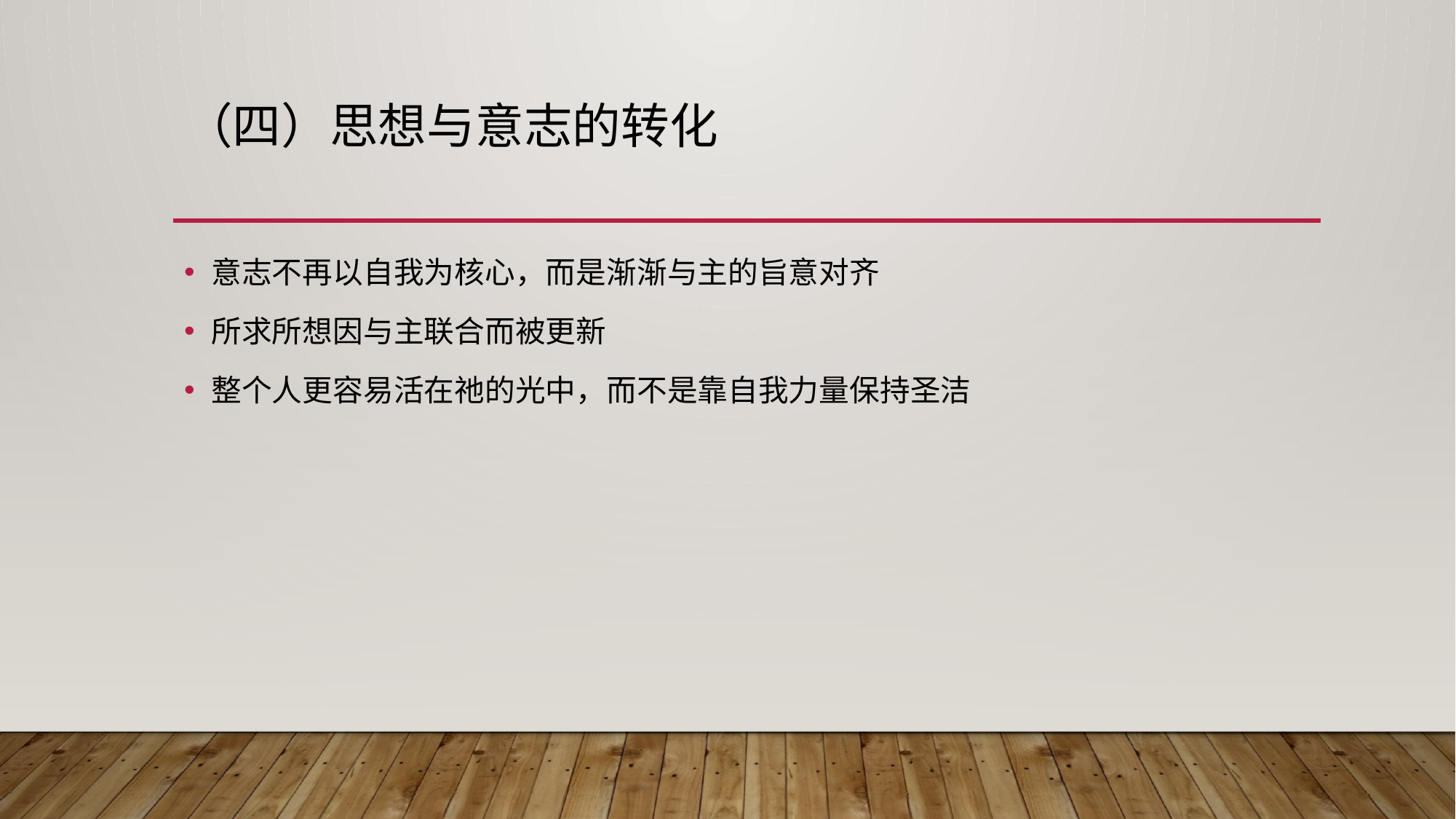

# （四）思想与意志的转化
意志不再以自我为核心，而是渐渐与主的旨意对齐
所求所想因与主联合而被更新
整个人更容易活在祂的光中，而不是靠自我力量保持圣洁